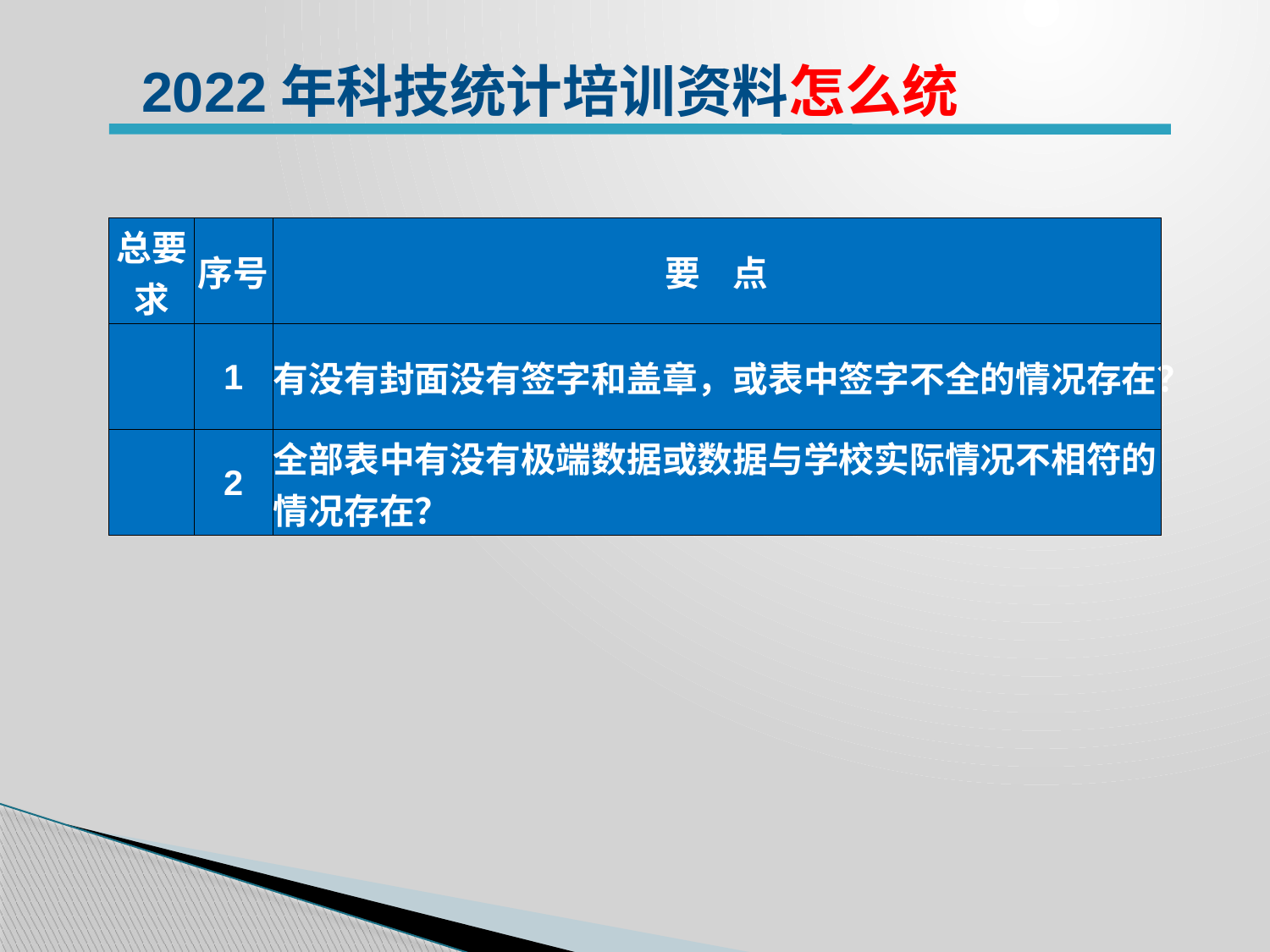

2022年科技统计培训资料怎么统
| 总要求 | 序号 | 要 点 |
| --- | --- | --- |
|  | 1 | 有没有封面没有签字和盖章，或表中签字不全的情况存在？ |
|  | 2 | 全部表中有没有极端数据或数据与学校实际情况不相符的情况存在？ |